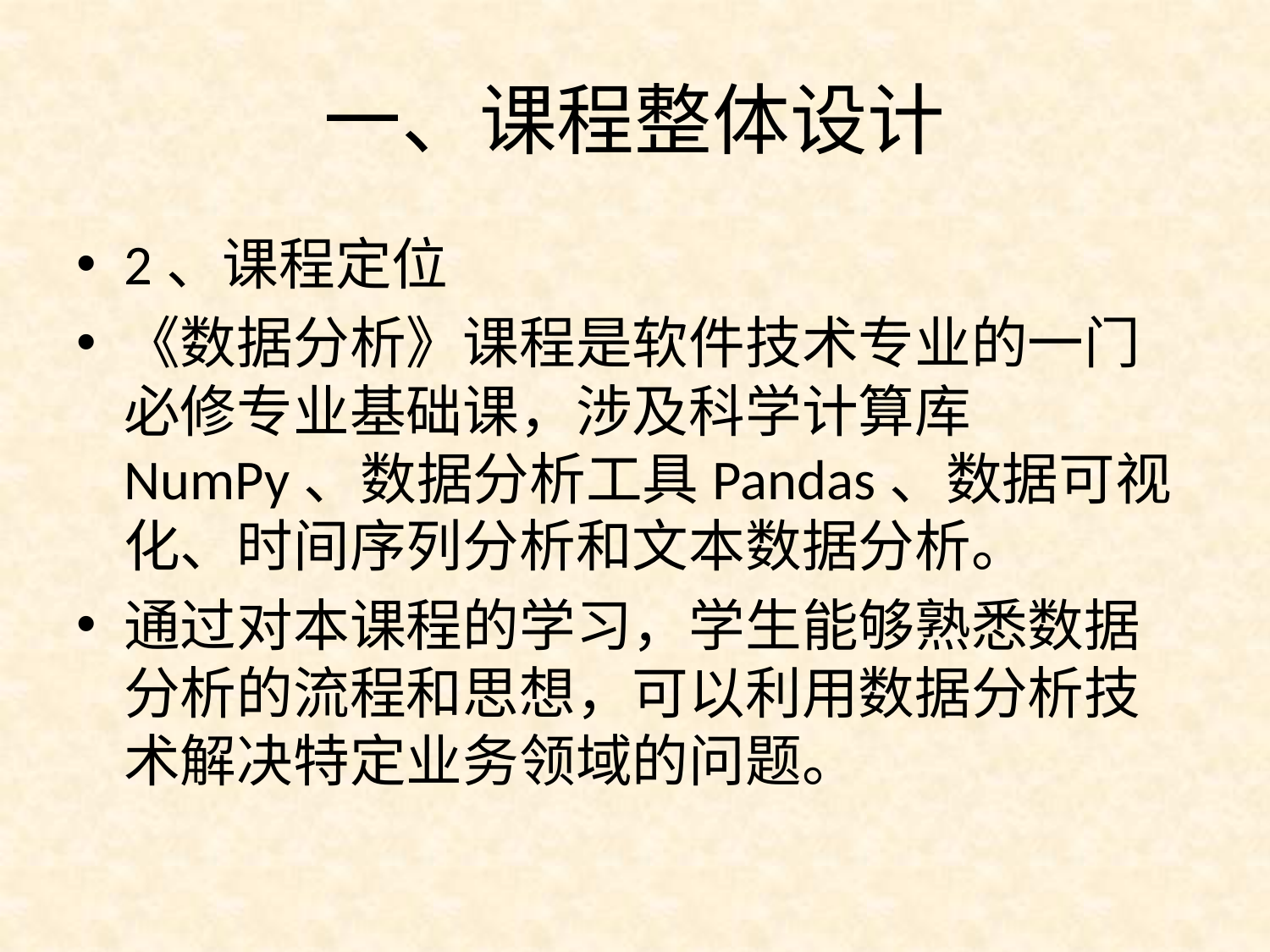

# 一、课程整体设计
2、课程定位
《数据分析》课程是软件技术专业的一门必修专业基础课，涉及科学计算库NumPy、数据分析工具Pandas、数据可视化、时间序列分析和文本数据分析。
通过对本课程的学习，学生能够熟悉数据分析的流程和思想，可以利用数据分析技术解决特定业务领域的问题。